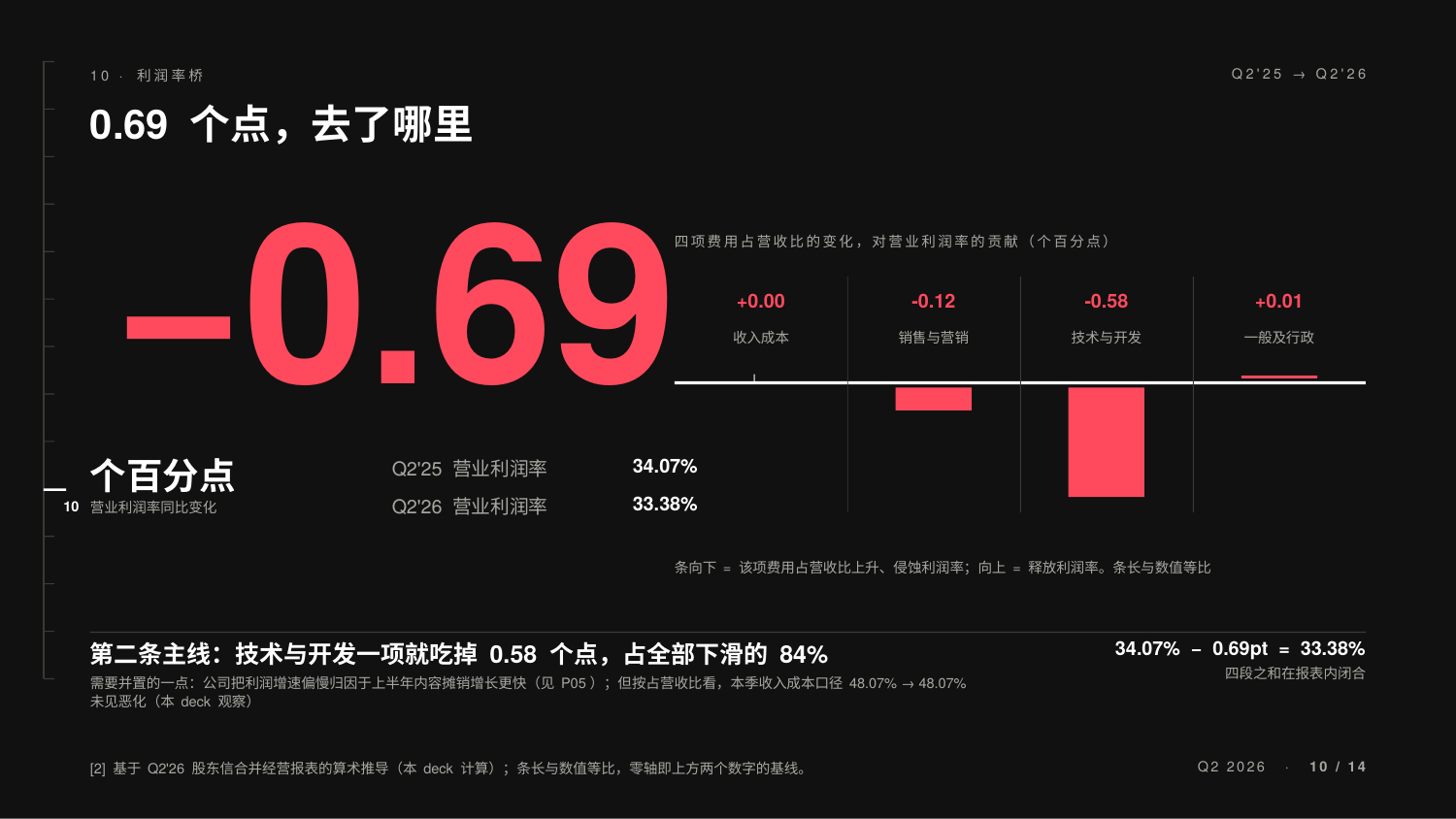

10 · 利润率桥
Q2'25 → Q2'26
0.69 个点，去了哪里

−0.69
四项费用占营收比的变化，对营业利润率的贡献（个百分点）

+0.00
-0.12
-0.58
+0.01

收入成本
销售与营销
技术与开发
一般及行政

个百分点
营业利润率同比变化
Q2'25 营业利润率
34.07%
Q2'26 营业利润率
33.38%

10

条向下 = 该项费用占营收比上升、侵蚀利润率；向上 = 释放利润率。条长与数值等比

第二条主线：技术与开发一项就吃掉 0.58 个点，占全部下滑的 84%
需要并置的一点：公司把利润增速偏慢归因于上半年内容摊销增长更快（见 P05）；但按占营收比看，本季收入成本口径 48.07% → 48.07% 未见恶化（本 deck 观察）
34.07%  −  0.69pt  =  33.38%
四段之和在报表内闭合

[2] 基于 Q2'26 股东信合并经营报表的算术推导（本 deck 计算）；条长与数值等比，零轴即上方两个数字的基线。
Q2 2026   ·   10 / 14